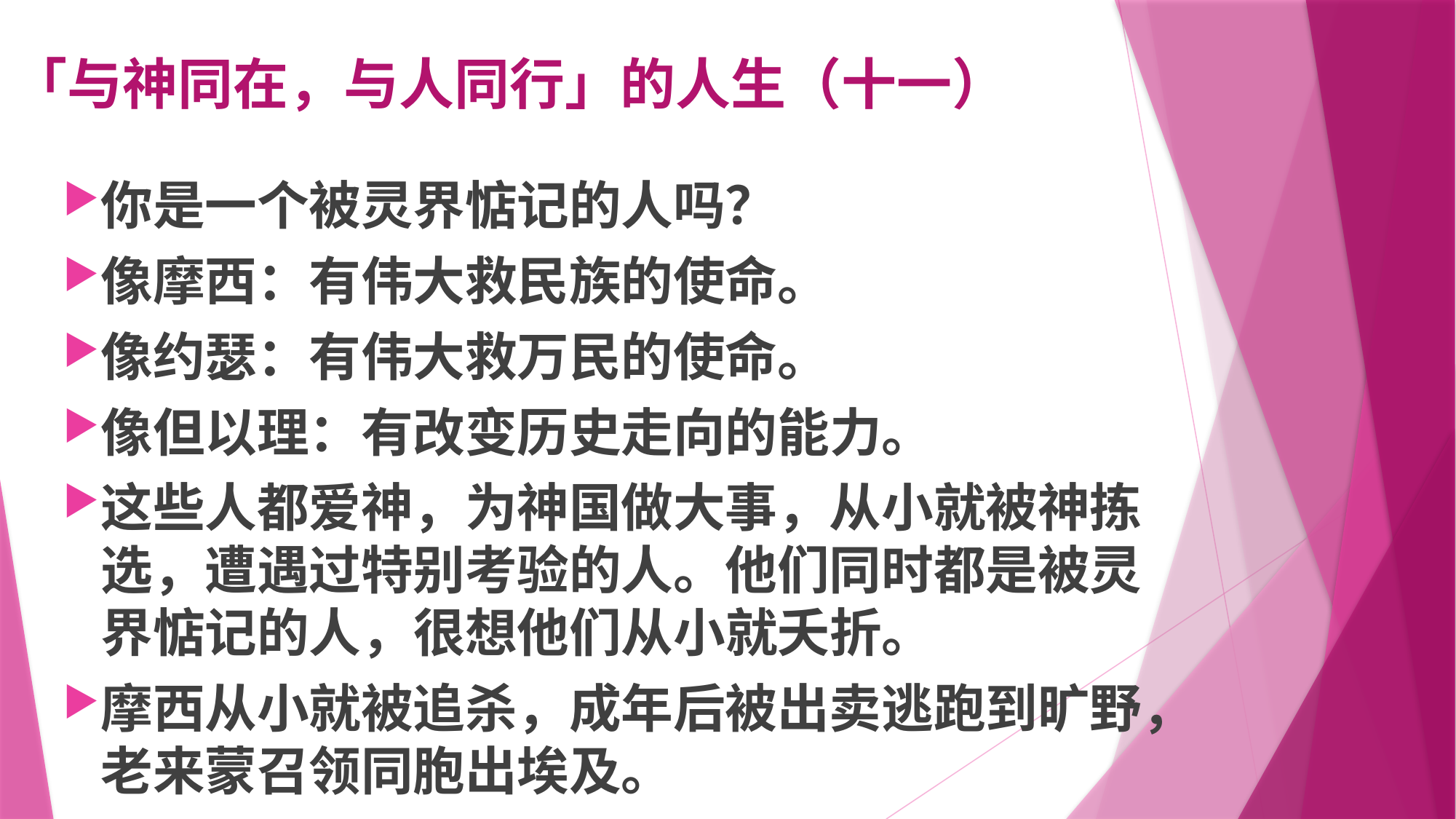

# 「与神同在，与人同行」的人生（十一）
你是一个被灵界惦记的人吗？
像摩西：有伟大救民族的使命。
像约瑟：有伟大救万民的使命。
像但以理：有改变历史走向的能力。
这些人都爱神，为神国做大事，从小就被神拣选，遭遇过特别考验的人。他们同时都是被灵界惦记的人，很想他们从小就夭折。
摩西从小就被追杀，成年后被出卖逃跑到旷野，老来蒙召领同胞出埃及。